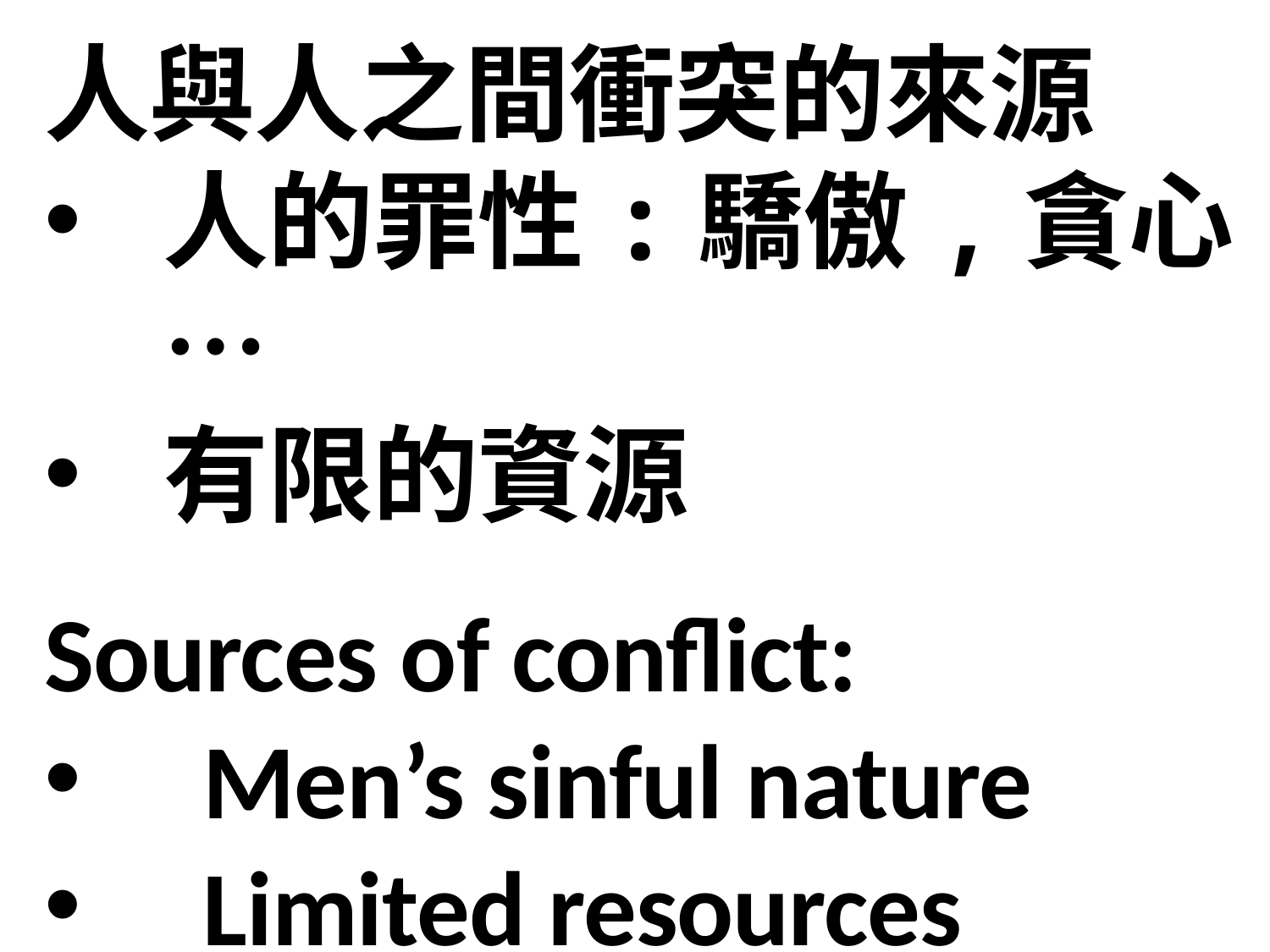

人與人之間衝突的來源
人的罪性:驕傲,貪心…
有限的資源

Sources of conflict:
Men’s sinful nature
Limited resources